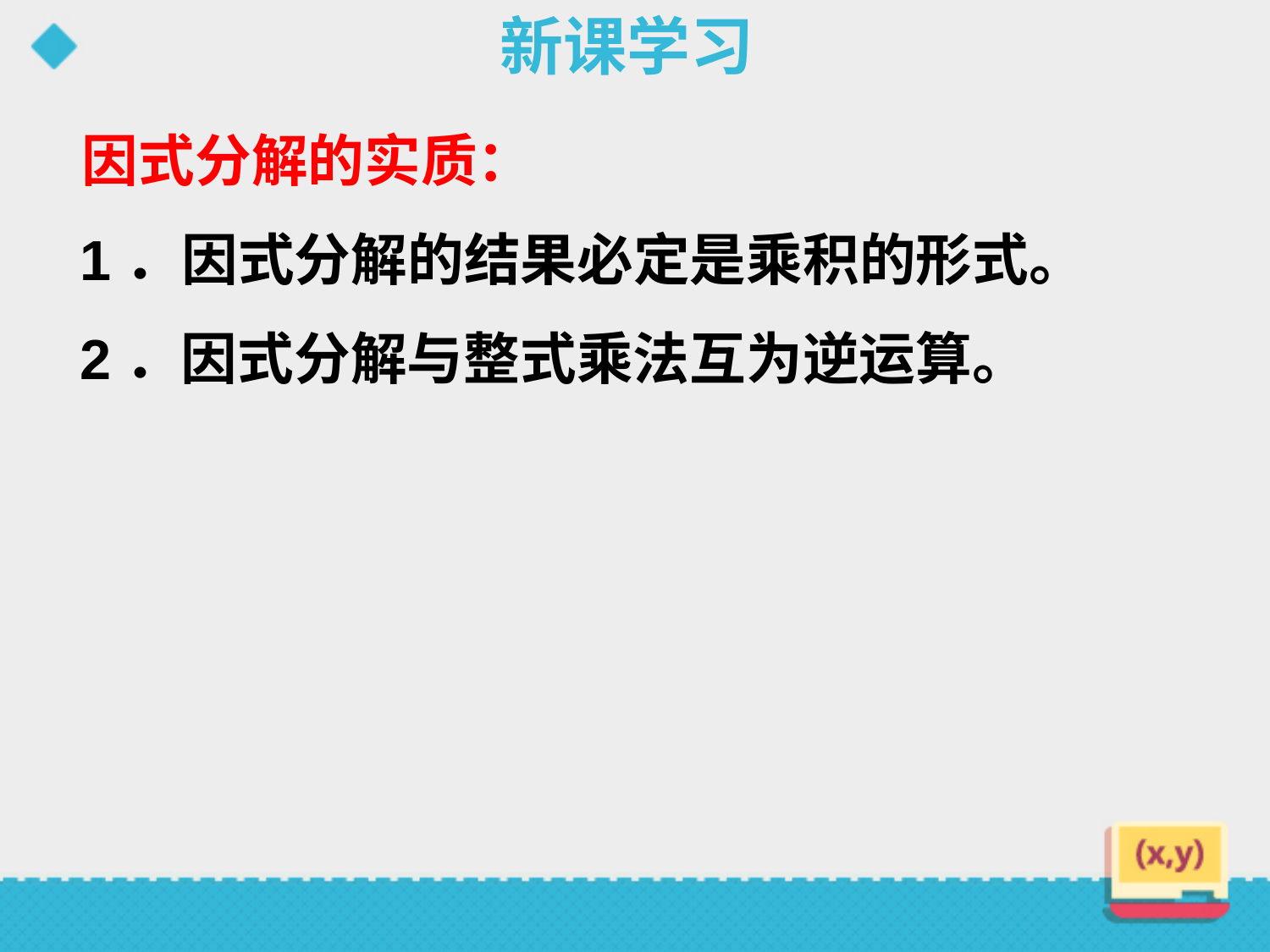

新课学习
因式分解的实质：
1．因式分解的结果必定是乘积的形式。
2．因式分解与整式乘法互为逆运算。